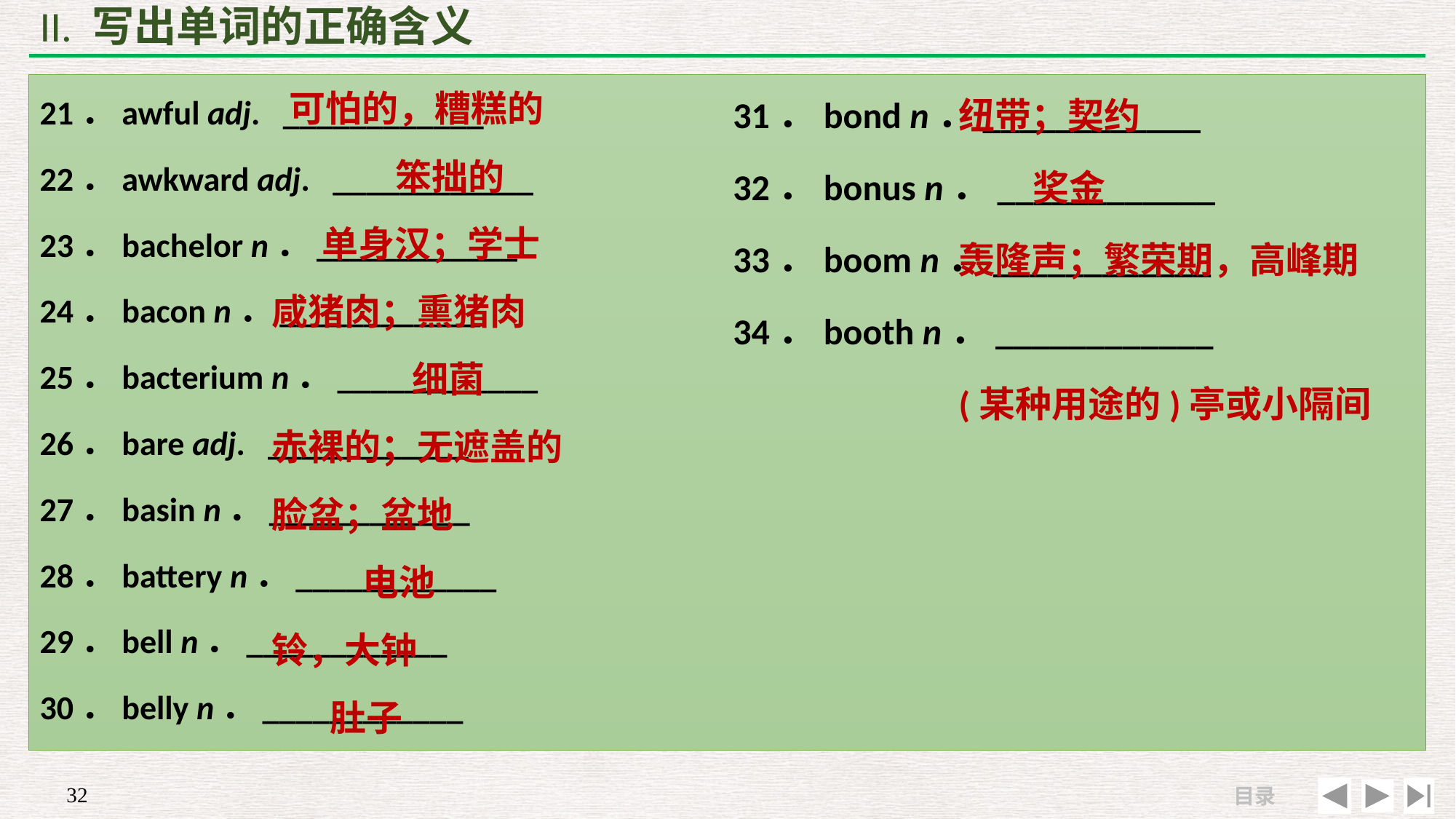

# II. 写出单词的正确含义
 可怕的，糟糕的
              笨拙的
     单身汉；学士
咸猪肉；熏猪肉
                细菌
赤裸的；无遮盖的
脸盆；盆地
          电池
铃，大钟
      肚子
纽带；契约
        奖金
轰隆声；繁荣期，高峰期
(某种用途的)亭或小隔间
21．awful adj.   ____________
22．awkward adj.   ____________
23．bachelor n．____________
24．bacon n．____________
25．bacterium n．____________
26．bare adj.   ____________
27．basin n．____________
28．battery n．____________
29．bell n．____________
30．belly n．____________
31．bond n．____________
32．bonus n．____________
33．boom n．____________
34．booth n．____________